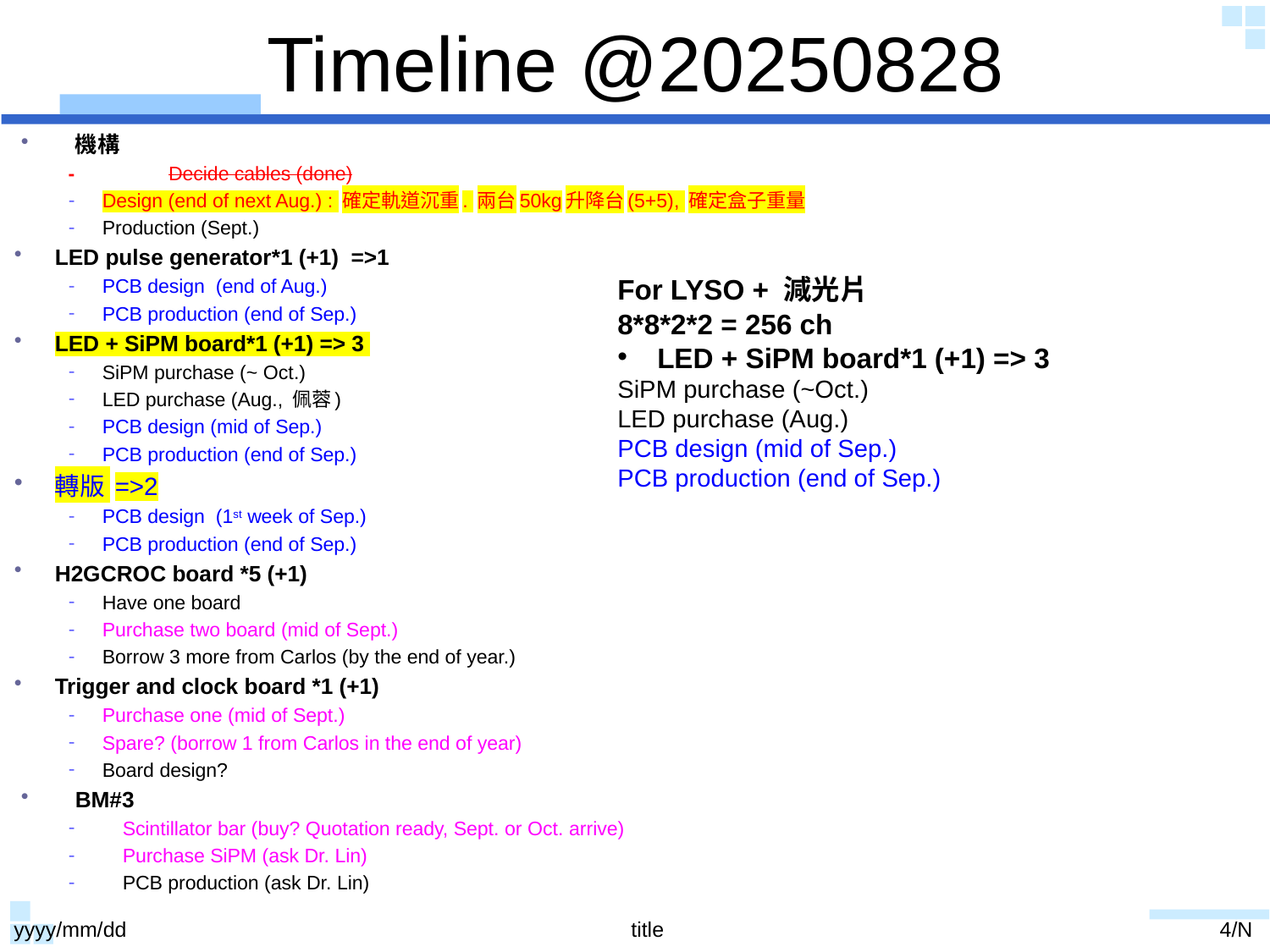

# Timeline @20250828
機構
-	Decide cables (done)
Design (end of next Aug.) : 確定軌道沉重. 兩台50kg升降台(5+5), 確定盒子重量
Production (Sept.)
LED pulse generator*1 (+1)  =>1
PCB design  (end of Aug.)
PCB production (end of Sep.)
LED + SiPM board*1 (+1) => 3
SiPM purchase (~ Oct.)
LED purchase (Aug., 佩蓉)
PCB design (mid of Sep.)
PCB production (end of Sep.)
轉版 =>2
PCB design  (1st week of Sep.)
PCB production (end of Sep.)
H2GCROC board *5 (+1)
Have one board
Purchase two board (mid of Sept.)
Borrow 3 more from Carlos (by the end of year.)
Trigger and clock board *1 (+1)
Purchase one (mid of Sept.)
Spare? (borrow 1 from Carlos in the end of year)
Board design?
BM#3
Scintillator bar (buy? Quotation ready, Sept. or Oct. arrive)
Purchase SiPM (ask Dr. Lin)
PCB production (ask Dr. Lin)
For LYSO + 減光片
8*8*2*2 = 256 ch
LED + SiPM board*1 (+1) => 3
SiPM purchase (~Oct.)
LED purchase (Aug.)
PCB design (mid of Sep.)
PCB production (end of Sep.)
yyyy/mm/dd
title
4/N